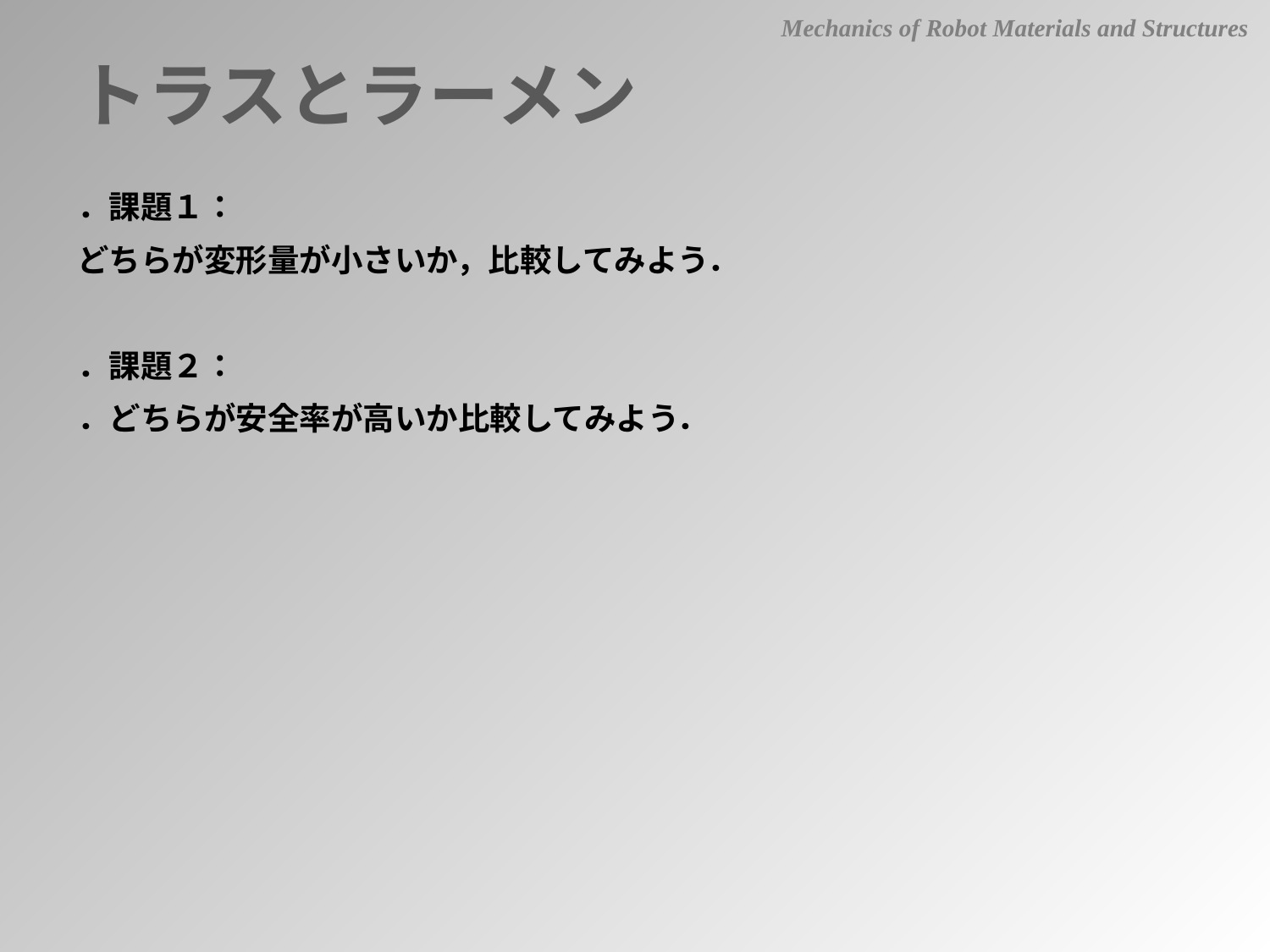

Mechanics of Robot Materials and Structures
トラスとラーメン
．課題１：
どちらが変形量が小さいか，比較してみよう．

．課題２：
．どちらが安全率が高いか比較してみよう．